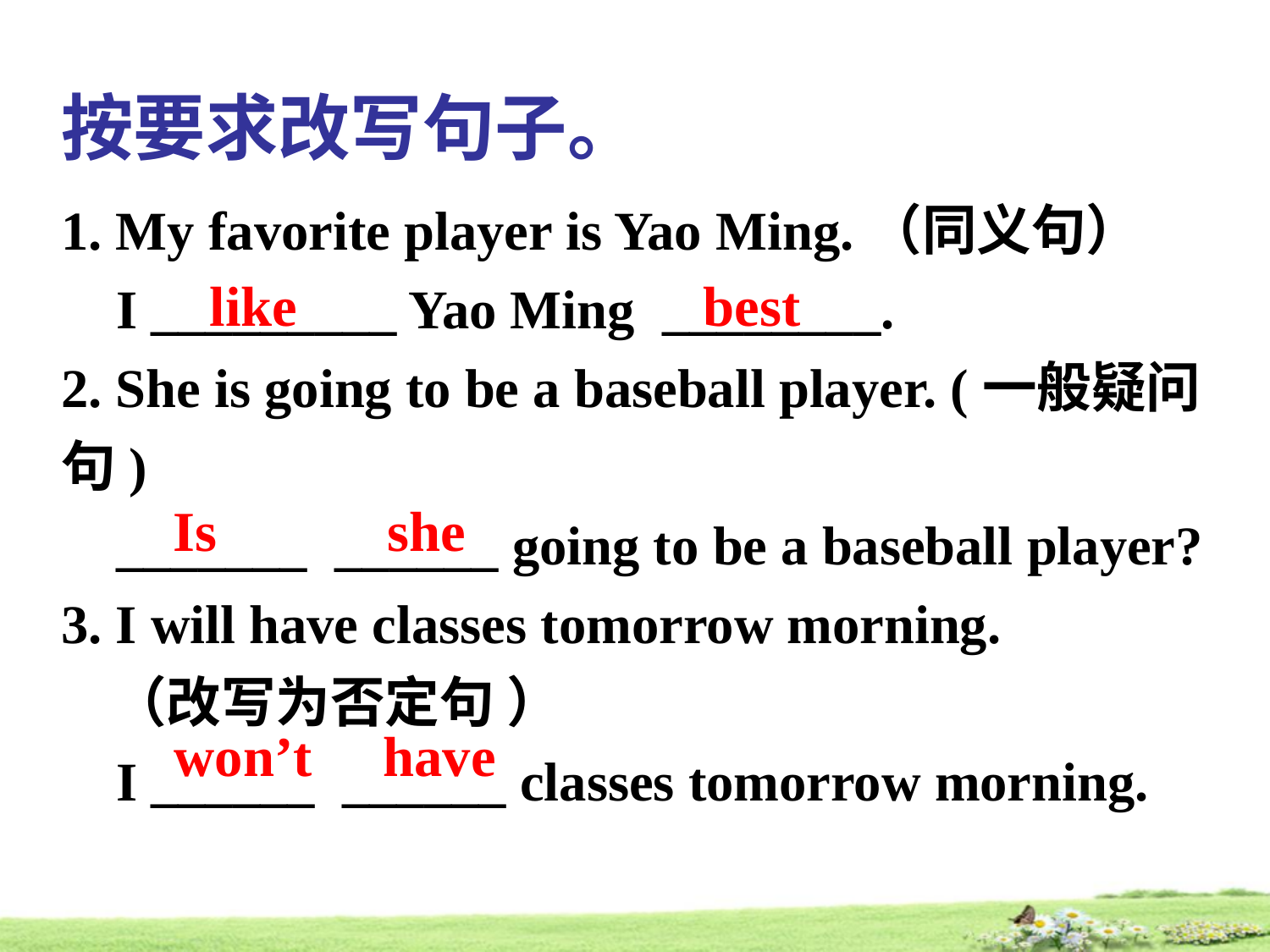

按要求改写句子。
1. My favorite player is Yao Ming.（同义句）
    I _________ Yao Ming  ________.
2. She is going to be a baseball player. (一般疑问句)
    _______  ______ going to be a baseball player?
3. I will have classes tomorrow morning.
   （改写为否定句 ）
    I ______  ______ classes tomorrow morning.
like
best
Is            she
won’t     have